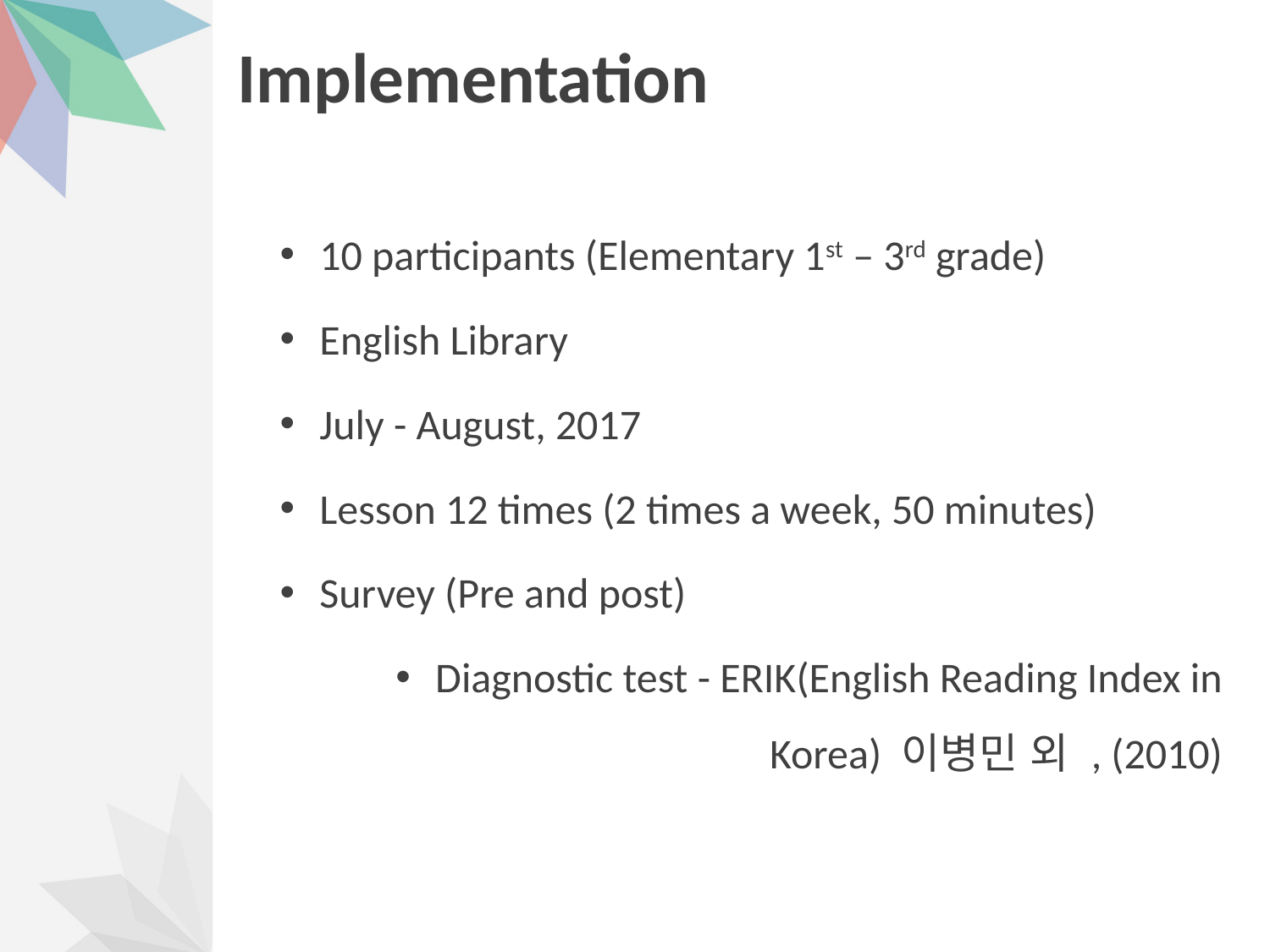

# Implementation
10 participants (Elementary 1st – 3rd grade)
English Library
July - August, 2017
Lesson 12 times (2 times a week, 50 minutes)
Survey (Pre and post)
Diagnostic test - ERIK(English Reading Index in Korea) 이병민 외 , (2010)